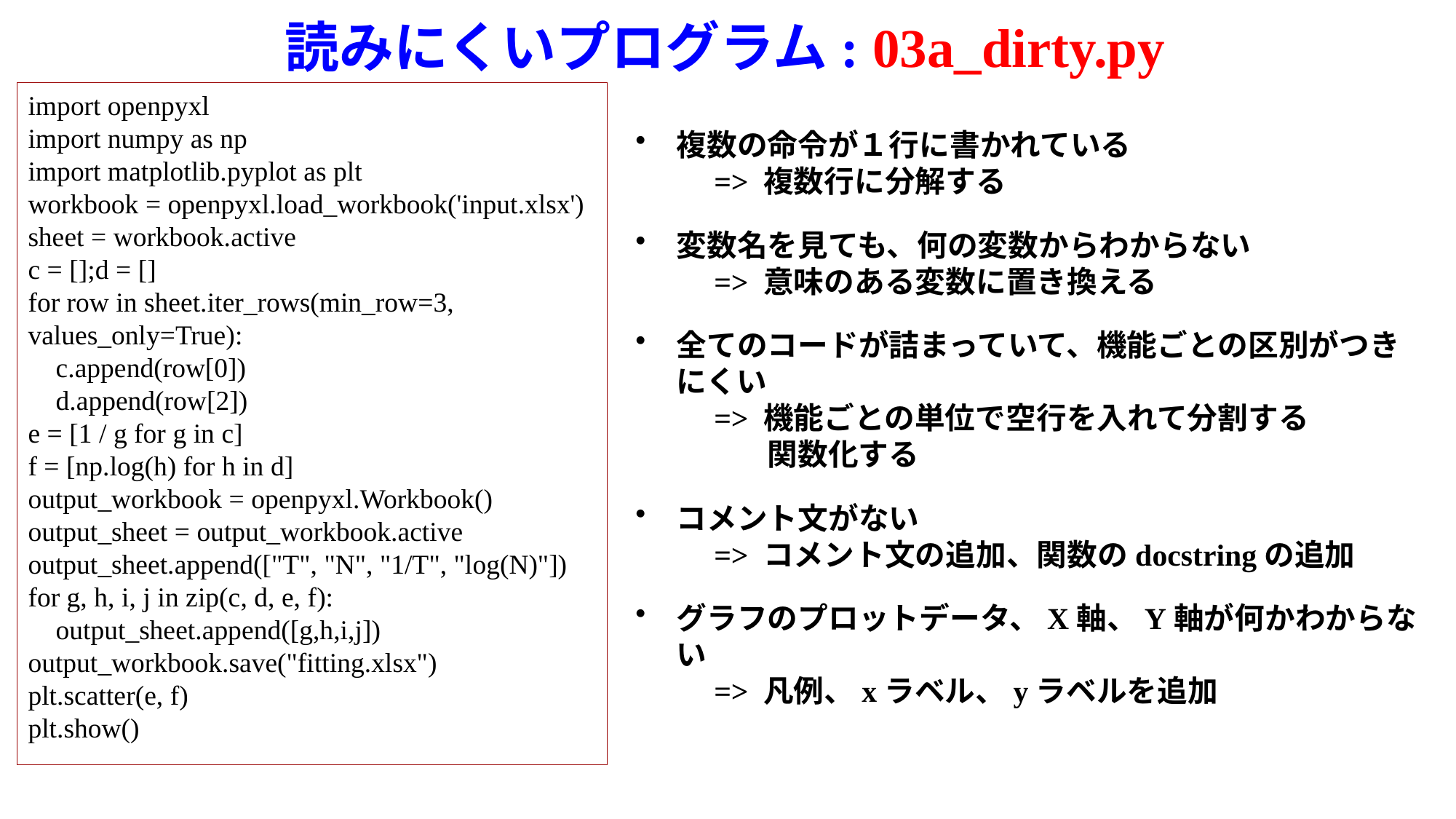

# 読みにくいプログラム: 03a_dirty.py
import openpyxl
import numpy as np
import matplotlib.pyplot as plt
workbook = openpyxl.load_workbook('input.xlsx')
sheet = workbook.active
c = [];d = []
for row in sheet.iter_rows(min_row=3, values_only=True):
    c.append(row[0])
    d.append(row[2])
e = [1 / g for g in c]
f = [np.log(h) for h in d]
output_workbook = openpyxl.Workbook()
output_sheet = output_workbook.active
output_sheet.append(["T", "N", "1/T", "log(N)"])
for g, h, i, j in zip(c, d, e, f):
    output_sheet.append([g,h,i,j])
output_workbook.save("fitting.xlsx")
plt.scatter(e, f)
plt.show()

複数の命令が１行に書かれている
　=> 複数行に分解する
変数名を見ても、何の変数からわからない
　=> 意味のある変数に置き換える
全てのコードが詰まっていて、機能ごとの区別がつきにくい
　=> 機能ごとの単位で空行を入れて分割する
　　　関数化する
コメント文がない
　=> コメント文の追加、関数のdocstringの追加
グラフのプロットデータ、X軸、Y軸が何かわからない
　=> 凡例、xラベル、yラベルを追加